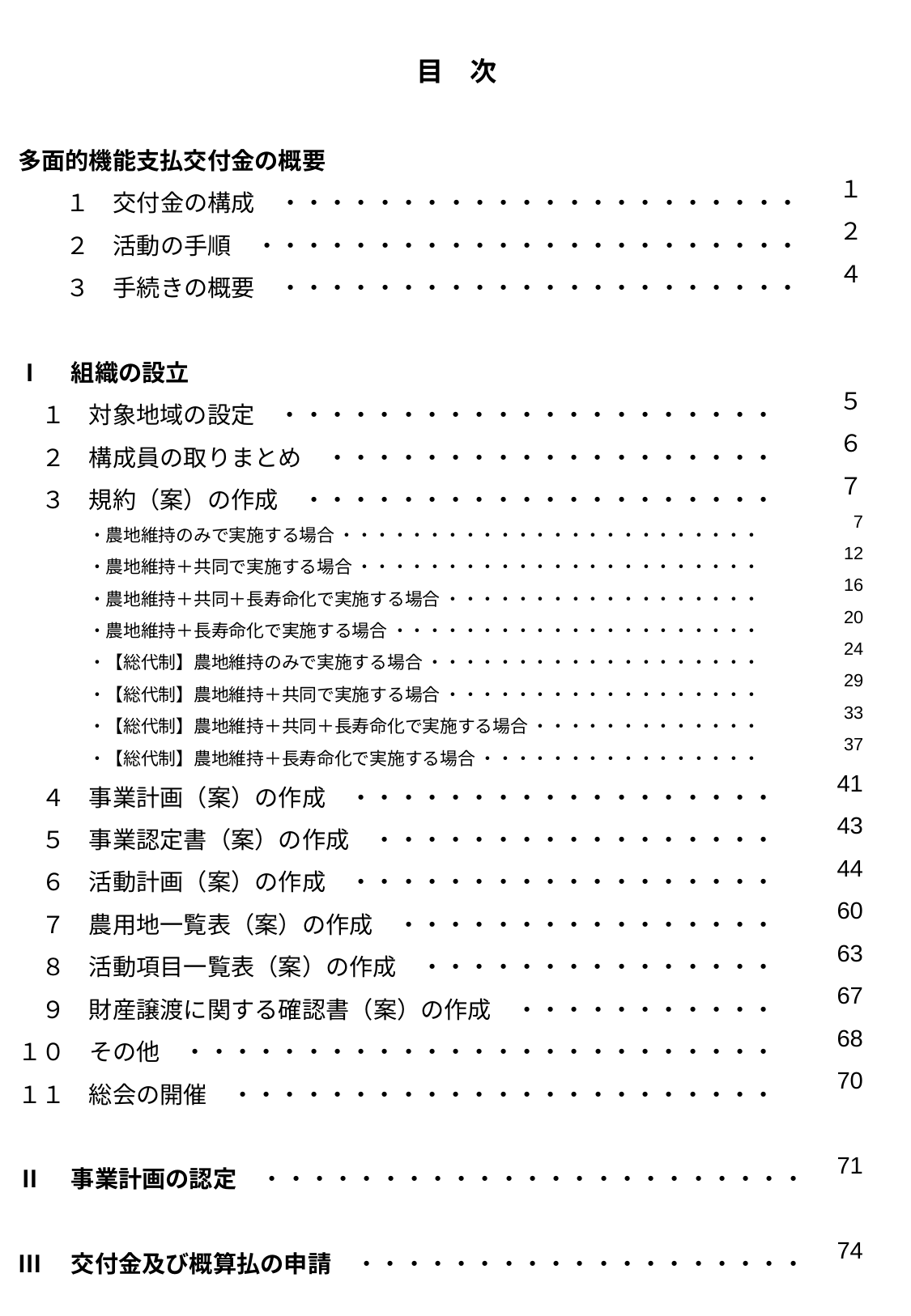

目　次
多面的機能支払交付金の概要
　１　交付金の構成　・・・・・・・・・・・・・・・・・・・・・・
　２　活動の手順　・・・・・・・・・・・・・・・・・・・・・・・
　３　手続きの概要　・・・・・・・・・・・・・・・・・・・・・・

Ⅰ　組織の設立
　１　対象地域の設定　・・・・・・・・・・・・・・・・・・・・・
　２　構成員の取りまとめ　・・・・・・・・・・・・・・・・・・・
　３　規約（案）の作成　・・・・・・・・・・・・・・・・・・・・
　　　　・農地維持のみで実施する場合 ・・・・・・・・・・・・・・・・・・・・・・・・
　　　　・農地維持＋共同で実施する場合 ・・・・・・・・・・・・・・・・・・・・・・・
　　　　・農地維持＋共同＋長寿命化で実施する場合 ・・・・・・・・・・・・・・・・・・
　　　　・農地維持＋長寿命化で実施する場合 ・・・・・・・・・・・・・・・・・・・・・
　　　　・【総代制】農地維持のみで実施する場合 ・・・・・・・・・・・・・・・・・・・
　　　　・【総代制】農地維持＋共同で実施する場合 ・・・・・・・・・・・・・・・・・・
　　　　・【総代制】農地維持＋共同＋長寿命化で実施する場合 ・・・・・・・・・・・・・
　　　　・【総代制】農地維持＋長寿命化で実施する場合 ・・・・・・・・・・・・・・・・
　４　事業計画（案）の作成　・・・・・・・・・・・・・・・・・・
　５　事業認定書（案）の作成　・・・・・・・・・・・・・・・・・
　６　活動計画（案）の作成　・・・・・・・・・・・・・・・・・・
　７　農用地一覧表（案）の作成　・・・・・・・・・・・・・・・・
　８　活動項目一覧表（案）の作成　・・・・・・・・・・・・・・・
　９　財産譲渡に関する確認書（案）の作成　・・・・・・・・・・・
１０　その他　・・・・・・・・・・・・・・・・・・・・・・・・・
１１　総会の開催　・・・・・・・・・・・・・・・・・・・・・・・

Ⅱ　事業計画の認定　・・・・・・・・・・・・・・・・・・・・・・・

Ⅲ　交付金及び概算払の申請　・・・・・・・・・・・・・・・・・・・

１
２
４

５
６
７
7
12
16
20
24
29
33
37
41
43
44
60
63
67
68
70

71

74